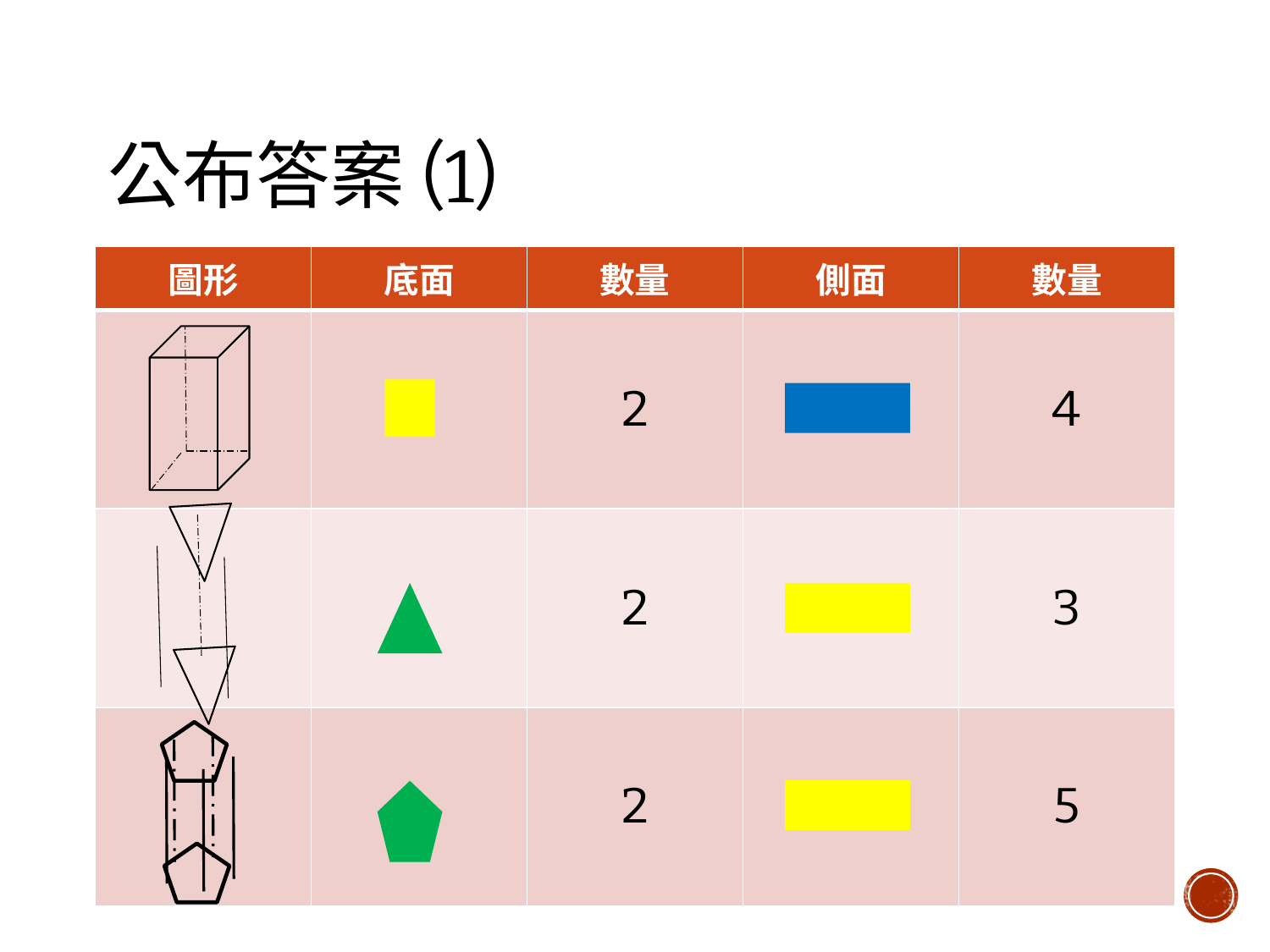

# 公布答案(1)
| 圖形 | 底面 | 數量 | 側面 | 數量 |
| --- | --- | --- | --- | --- |
|  |  | 2 |  | 4 |
|  |  | 2 |  | 3 |
|  |  | 2 |  | 5 |